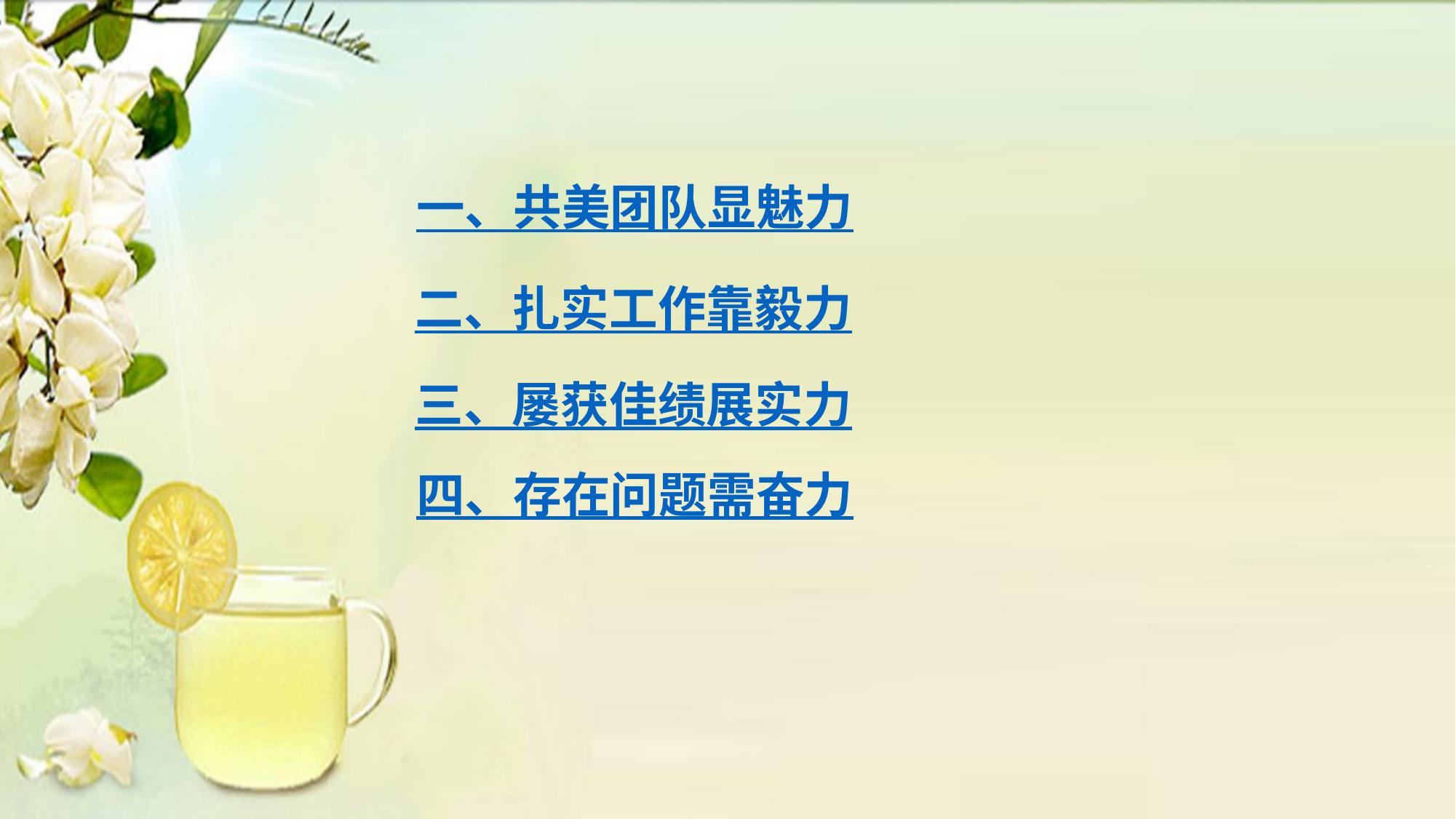

一、共美团队显魅力
二、扎实工作靠毅力
三、屡获佳绩展实力
四、存在问题需奋力